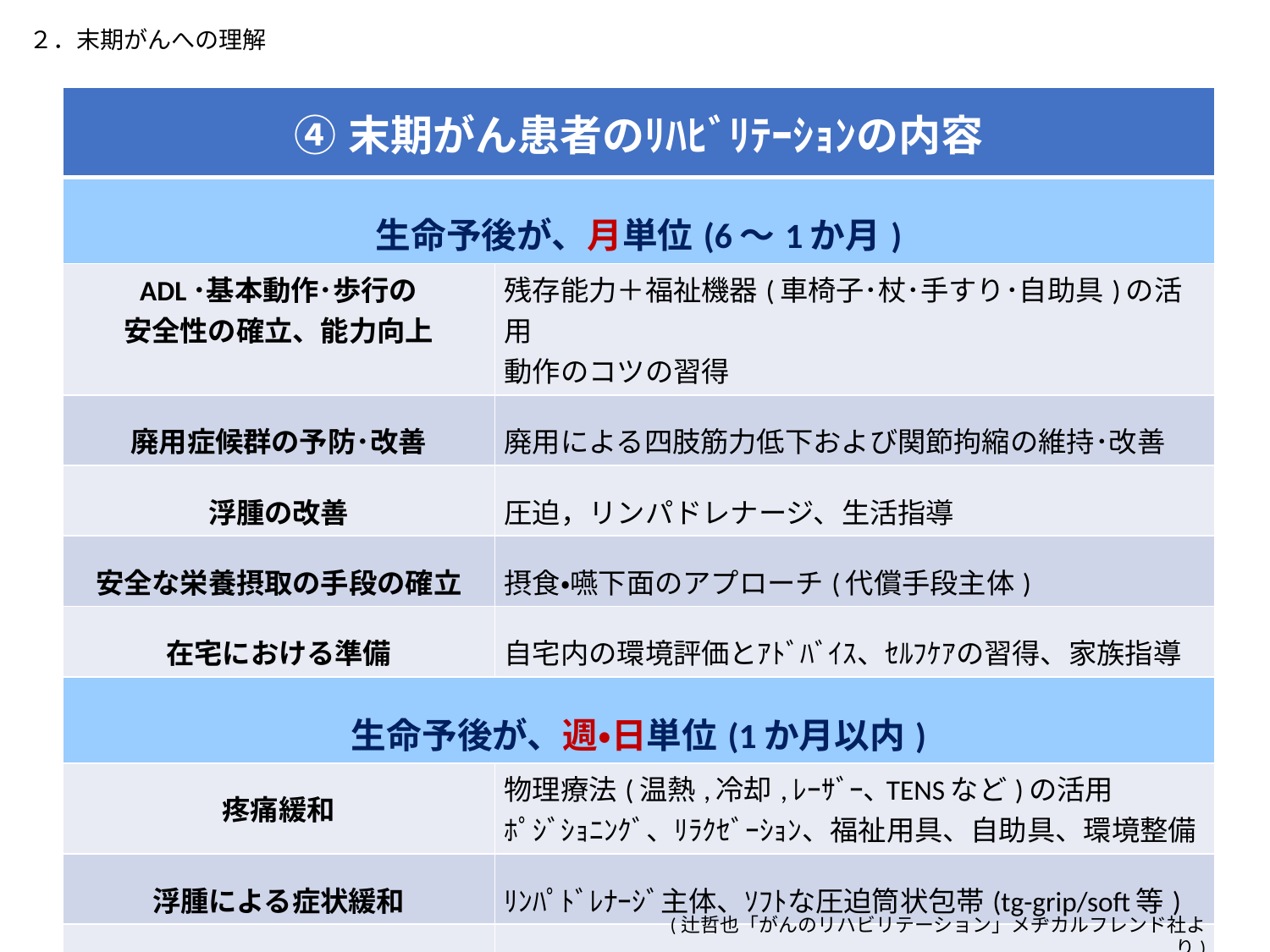

２．末期がんへの理解
| ④末期がん患者のﾘﾊﾋﾞﾘﾃｰｼｮﾝの内容 |  |
| --- | --- |
| 生命予後が、月単位(6～1か月) |  |
| ADL･基本動作･歩行の 安全性の確立、能力向上 | 残存能力＋福祉機器(車椅子･杖･手すり･自助具)の活用 動作のコツの習得 |
| 廃用症候群の予防･改善 | 廃用による四肢筋力低下および関節拘縮の維持･改善 |
| 浮腫の改善 | 圧迫，リンパドレナージ、生活指導 |
| 安全な栄養摂取の手段の確立 | 摂食・嚥下面のアプローチ(代償手段主体) |
| 在宅における準備 | 自宅内の環境評価とｱﾄﾞﾊﾞｲｽ、ｾﾙﾌｹｱの習得、家族指導 |
| 生命予後が、週・日単位(1か月以内) |  |
| 疼痛緩和 | 物理療法(温熱,冷却,ﾚｰｻﾞｰ､TENSなど)の活用 ﾎﾟｼﾞｼｮﾆﾝｸﾞ、ﾘﾗｸｾﾞｰｼｮﾝ、福祉用具、自助具、環境整備 |
| 浮腫による症状緩和 | ﾘﾝﾊﾟﾄﾞﾚﾅｰｼﾞ主体、ｿﾌﾄな圧迫筒状包帯(tg-grip/soft等) |
| 呼吸困難感の緩和 | 呼吸法、呼吸介助、ﾘﾗｸｾﾞｰｼｮﾝ、ﾎﾟｼﾞｼｮﾆﾝｸﾞ |
| 心理支持 | ｱｸﾃｨﾋﾞﾃｨ、日常会話や訪室そのもの |
(辻哲也「がんのリハビリテーション」メヂカルフレンド社より)